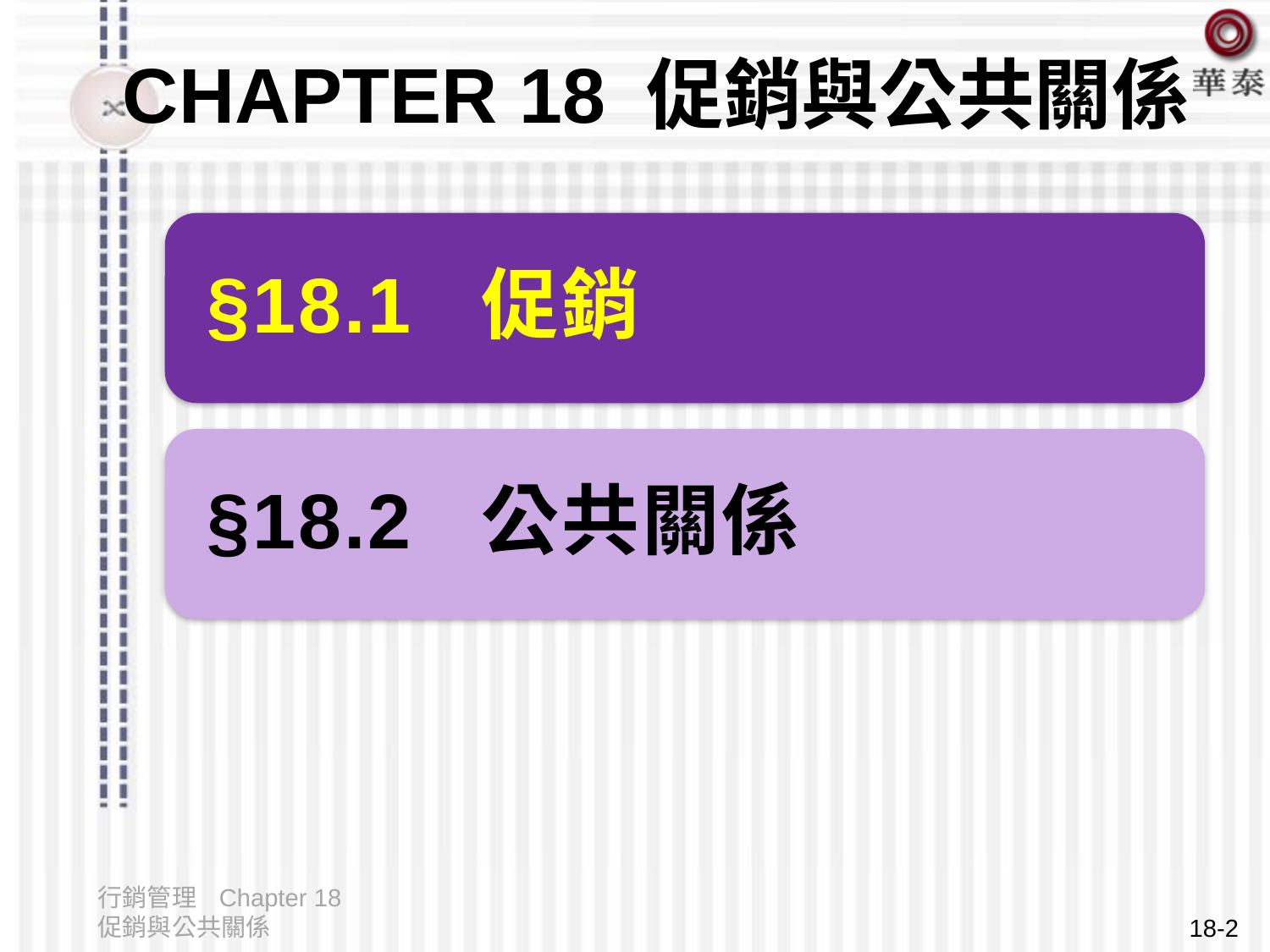

# Chapter 18 促銷與公共關係
§18.1  促銷
§18.2  公共關係
行銷管理   Chapter 18   促銷與公共關係
18-2